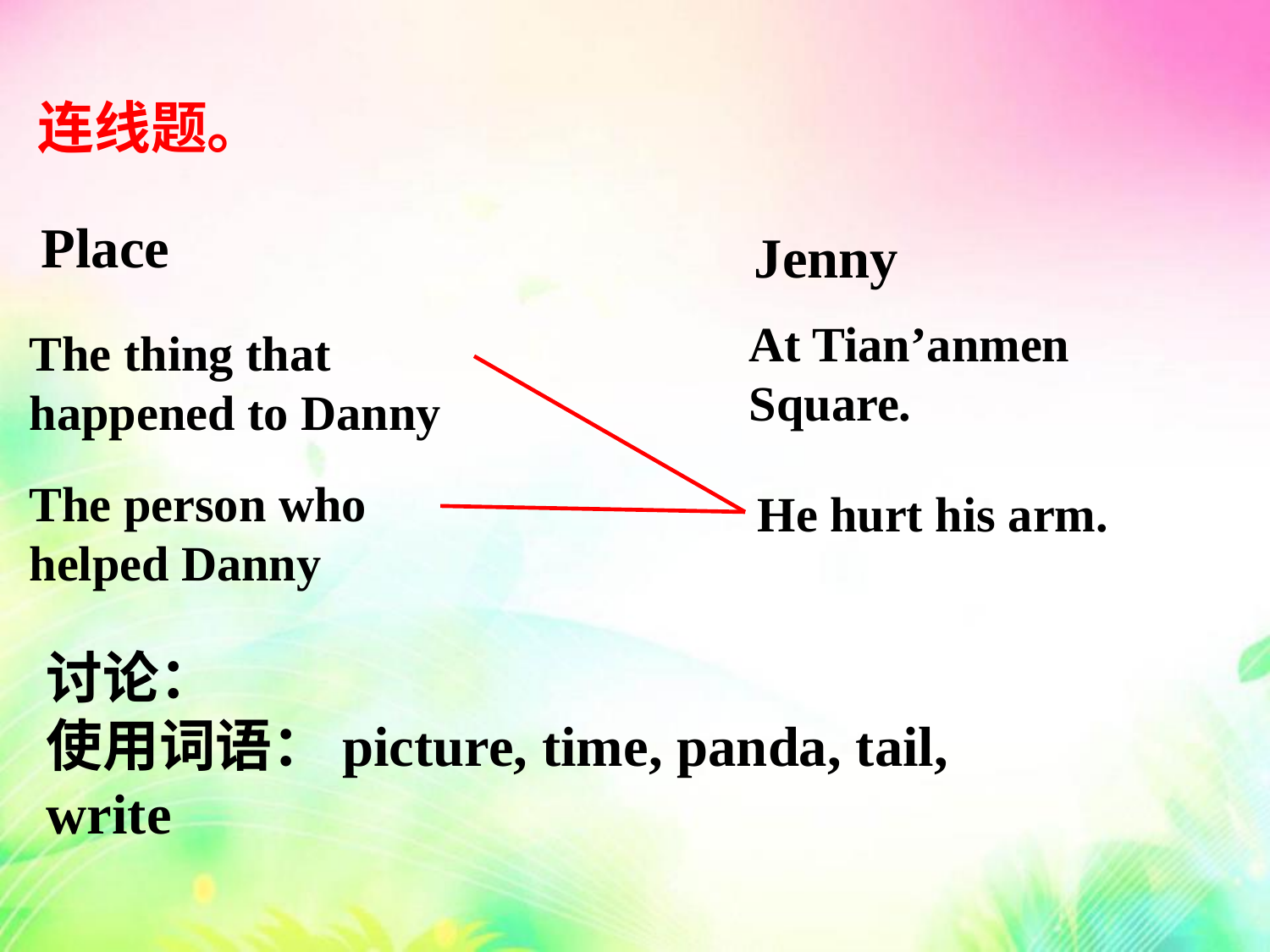

连线题。
Place
Jenny
At Tian’anmen Square.
The thing that happened to Danny
The person who helped Danny
He hurt his arm.
讨论：
使用词语：picture, time, panda, tail, write